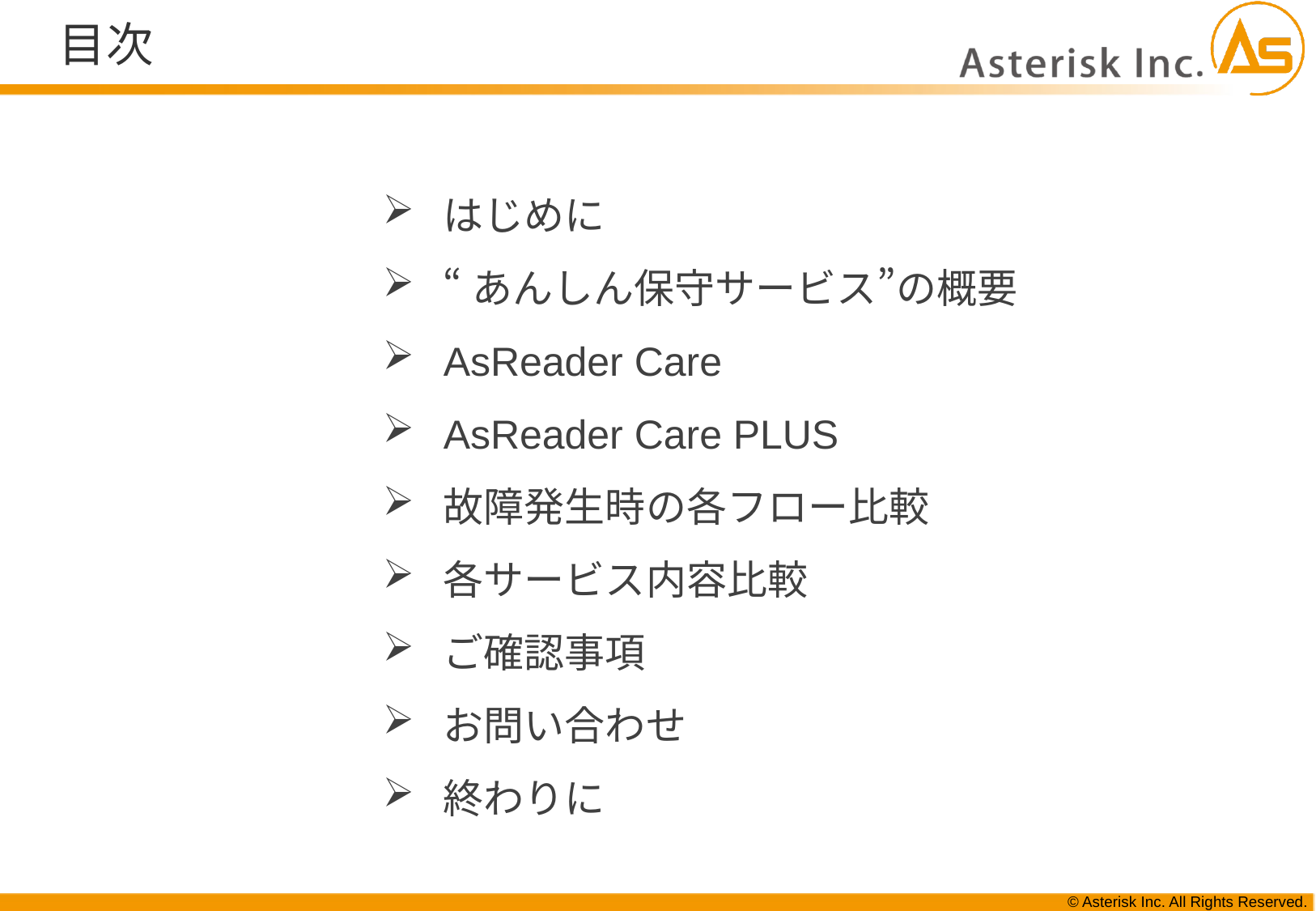

# 目次
はじめに
“あんしん保守サービス”の概要
AsReader Care
AsReader Care PLUS
故障発生時の各フロー比較
各サービス内容比較
ご確認事項
お問い合わせ
終わりに